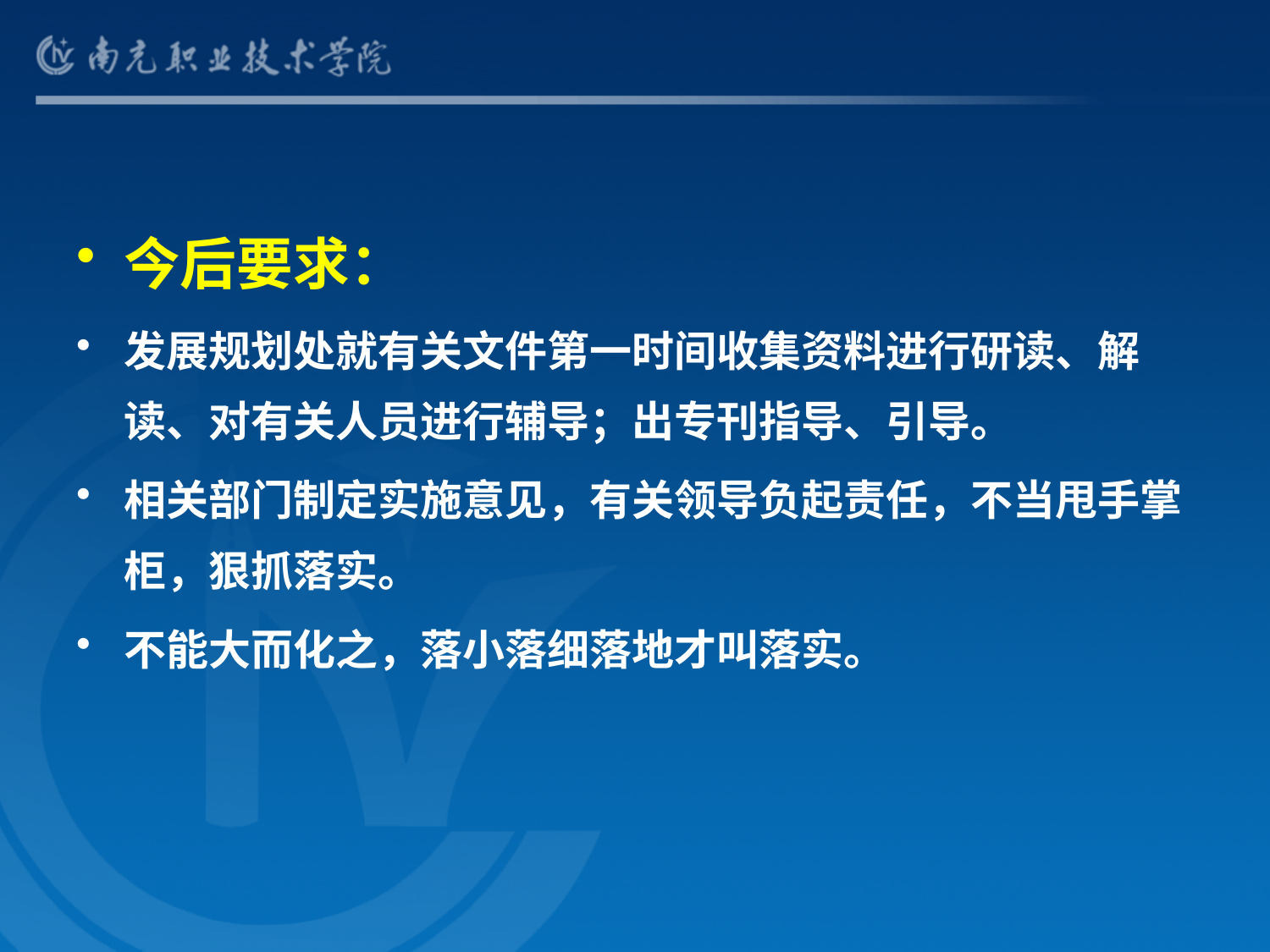

#
今后要求：
发展规划处就有关文件第一时间收集资料进行研读、解读、对有关人员进行辅导；出专刊指导、引导。
相关部门制定实施意见，有关领导负起责任，不当甩手掌柜，狠抓落实。
不能大而化之，落小落细落地才叫落实。